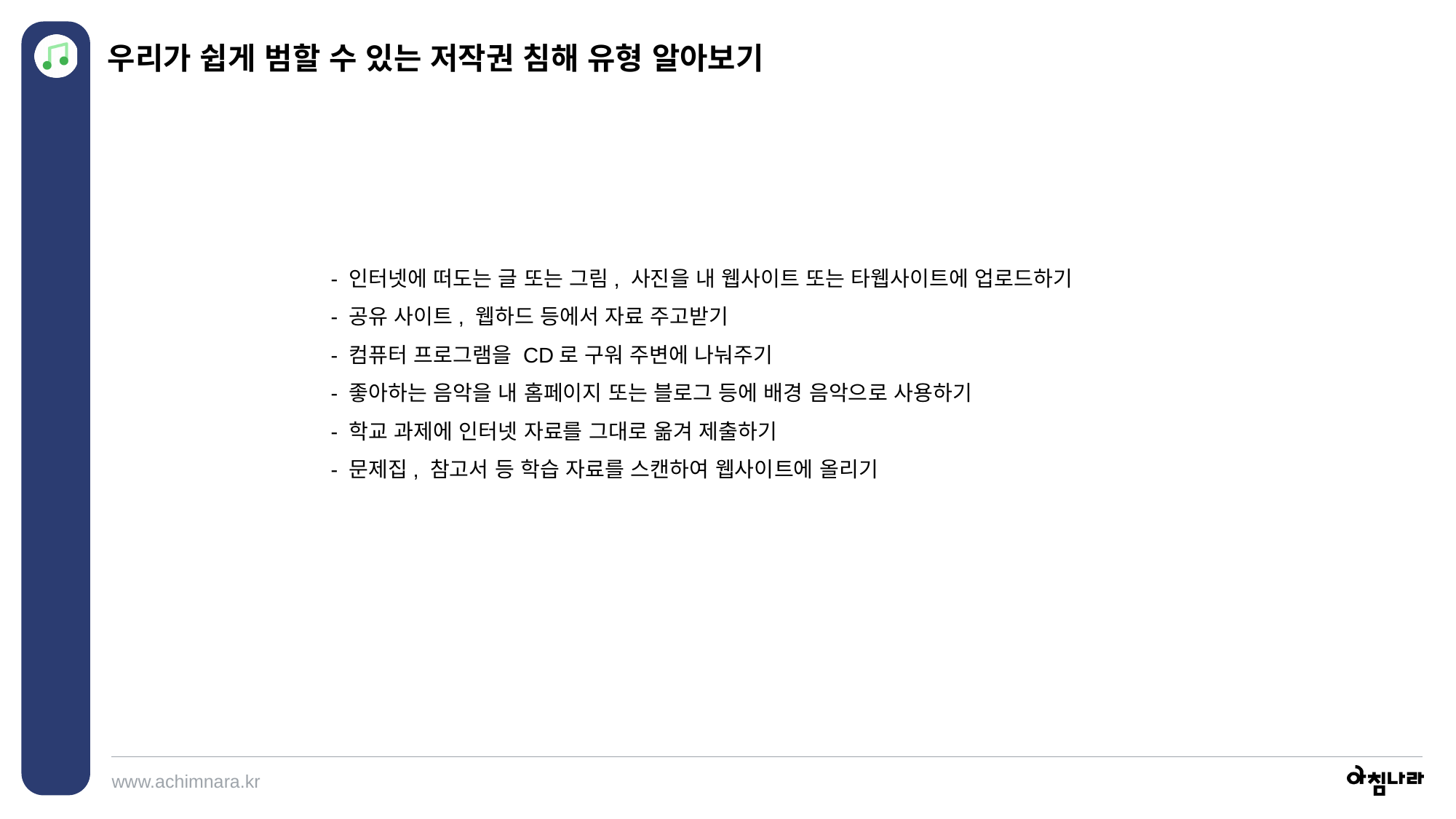

우리가 쉽게 범할 수 있는 저작권 침해 유형 알아보기
- 인터넷에 떠도는 글 또는 그림, 사진을 내 웹사이트 또는 타웹사이트에 업로드하기
- 공유 사이트, 웹하드 등에서 자료 주고받기
- 컴퓨터 프로그램을 CD로 구워 주변에 나눠주기
- 좋아하는 음악을 내 홈페이지 또는 블로그 등에 배경 음악으로 사용하기
- 학교 과제에 인터넷 자료를 그대로 옮겨 제출하기
- 문제집, 참고서 등 학습 자료를 스캔하여 웹사이트에 올리기